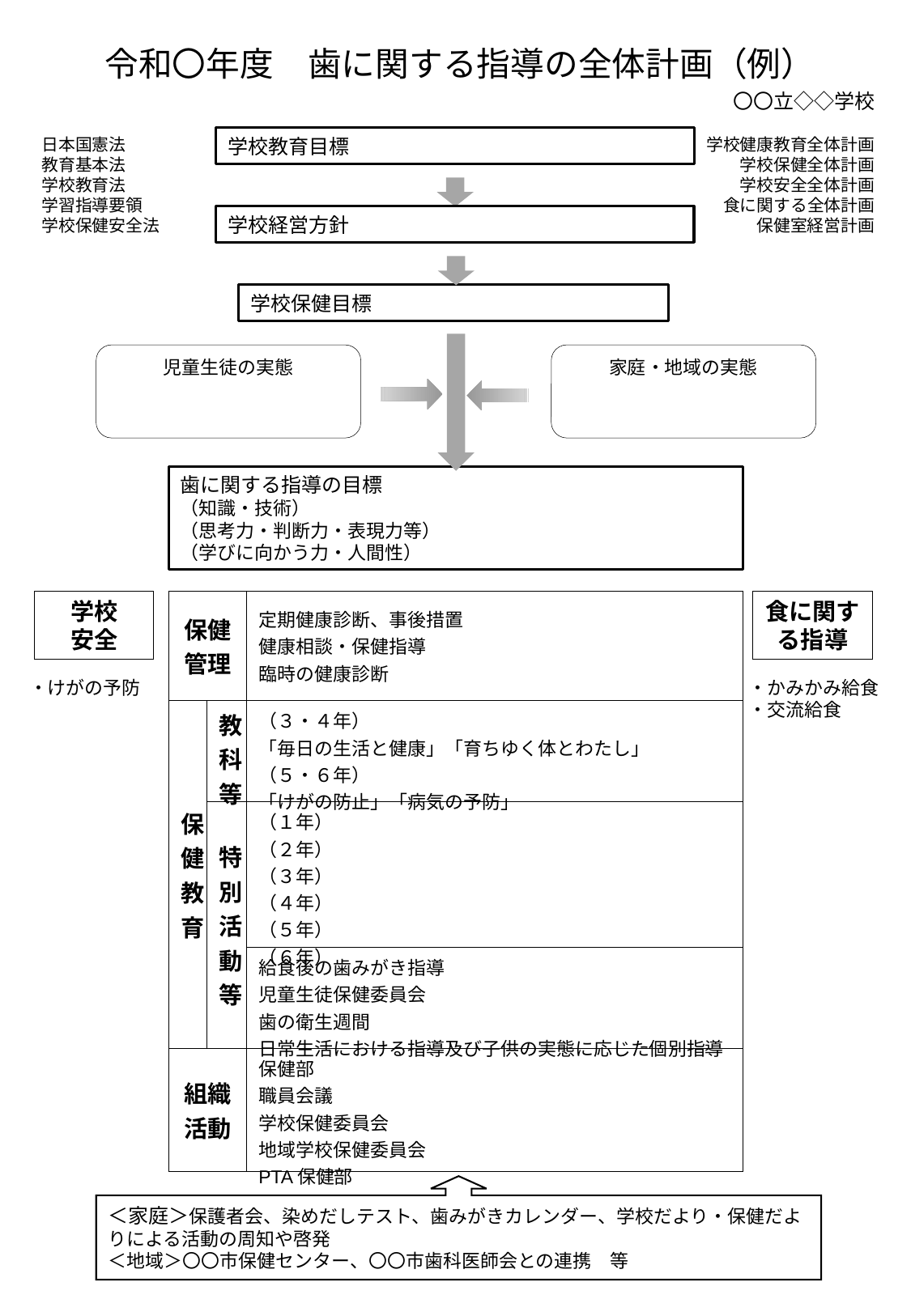

令和〇年度　歯に関する指導の全体計画（例）
〇〇立◇◇学校
日本国憲法
教育基本法
学校教育法
学習指導要領
学校保健安全法
学校教育目標
学校健康教育全体計画
学校保健全体計画
学校安全全体計画
食に関する全体計画
保健室経営計画

学校経営方針

学校保健目標
児童生徒の実態
家庭・地域の実態

歯に関する指導の目標
（知識・技術）
（思考力・判断力・表現力等）
（学びに向かう力・人間性）
学校
安全
食に関する指導
| 保健管理 |  | 定期健康診断、事後措置 健康相談・保健指導 臨時の健康診断 |
| --- | --- | --- |
| 保健教育 | 教科等 | （３・４年） 「毎日の生活と健康」「育ちゆく体とわたし」 （５・６年） 「けがの防止」「病気の予防」 |
|  | 特別活動等 | （１年）　 （２年） （３年） （４年） （５年） （６年） |
|  |  | 給食後の歯みがき指導 児童生徒保健委員会 歯の衛生週間 日常生活における指導及び子供の実態に応じた個別指導 |
| 組織活動 |  | 保健部 職員会議 学校保健委員会 地域学校保健委員会 PTA保健部 |
・けがの予防
・かみかみ給食
・交流給食
＜家庭＞保護者会、染めだしテスト、歯みがきカレンダー、学校だより・保健だよりによる活動の周知や啓発
＜地域＞〇〇市保健センター、〇〇市歯科医師会との連携　等